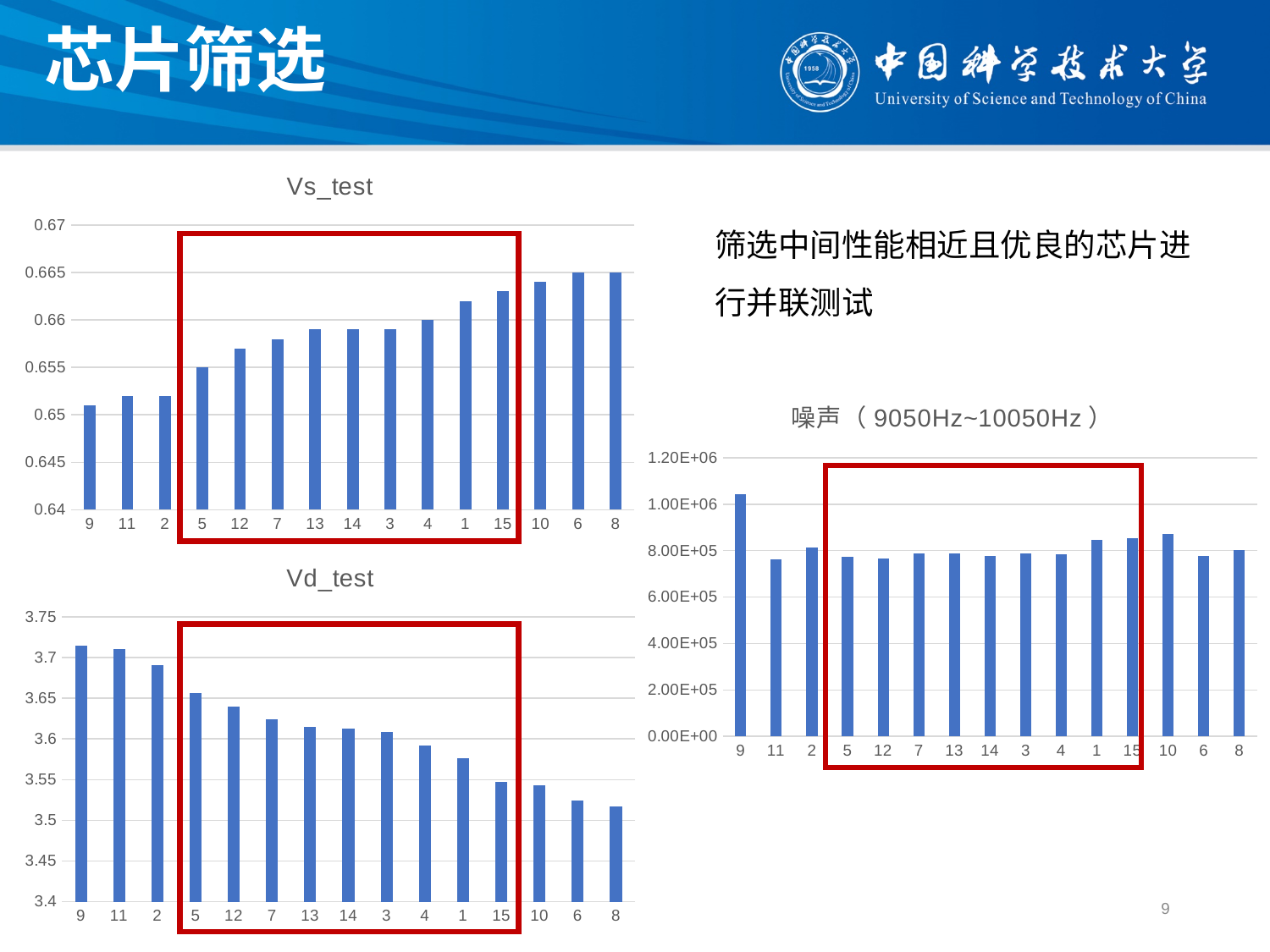

芯片筛选

### Chart:

| Category | Vs_test |
|---|---|
| 9 | 0.651 |
| 11 | 0.652 |
| 2 | 0.652 |
| 5 | 0.655 |
| 12 | 0.657 |
| 7 | 0.658 |
| 13 | 0.659 |
| 14 | 0.659 |
| 3 | 0.659 |
| 4 | 0.66 |
| 1 | 0.662 |
| 15 | 0.663 |
| 10 | 0.664 |
| 6 | 0.665 |
| 8 | 0.665 |
筛选中间性能相近且优良的芯片进行并联测试

### Chart:

| Category | 噪声（9050Hz~10050Hz） |
|---|---|
| 9 | 1044528.0 |
| 11 | 762089.9 |
| 2 | 814129.5 |
| 5 | 773650.6 |
| 12 | 766426.3 |
| 7 | 786831.7 |
| 13 | 786661.2 |
| 14 | 776650.1 |
| 3 | 786278.1 |
| 4 | 784093.3 |
| 1 | 845197.3 |
| 15 | 854800.2 |
| 10 | 870774.0 |
| 6 | 776856.3 |
| 8 | 803377.9 |

### Chart:

| Category | Vd_test |
|---|---|
| 9 | 3.715 |
| 11 | 3.711 |
| 2 | 3.691 |
| 5 | 3.656 |
| 12 | 3.64 |
| 7 | 3.624 |
| 13 | 3.615 |
| 14 | 3.613 |
| 3 | 3.609 |
| 4 | 3.592 |
| 1 | 3.576 |
| 15 | 3.547 |
| 10 | 3.543 |
| 6 | 3.524 |
| 8 | 3.517 |
9